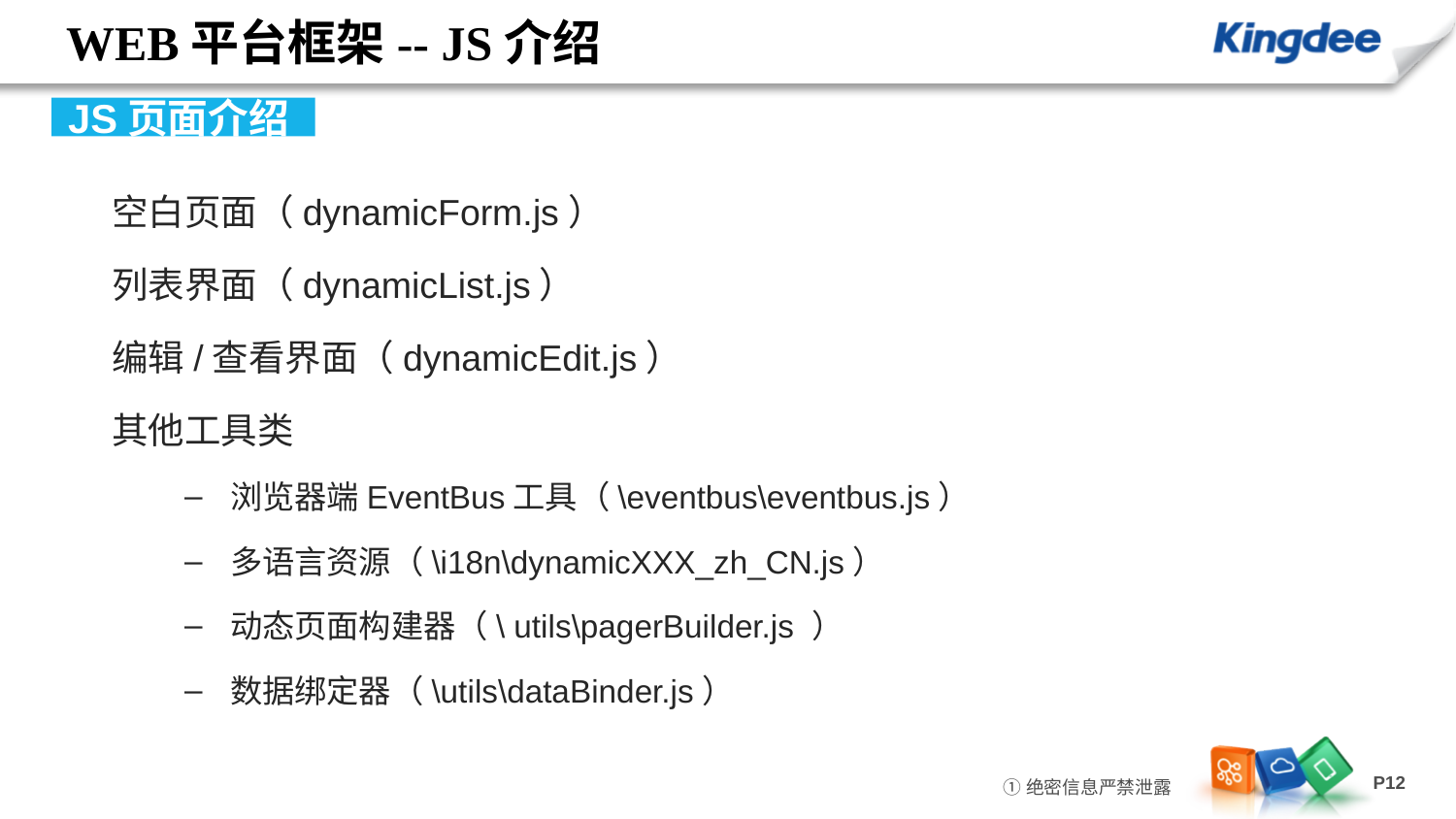

# WEB平台框架-- JS介绍
JS页面介绍
空白页面（dynamicForm.js）
列表界面（dynamicList.js）
编辑/查看界面（dynamicEdit.js）
其他工具类
浏览器端EventBus工具（\eventbus\eventbus.js）
多语言资源（\i18n\dynamicXXX_zh_CN.js）
动态页面构建器（\ utils\pagerBuilder.js ）
数据绑定器（\utils\dataBinder.js）